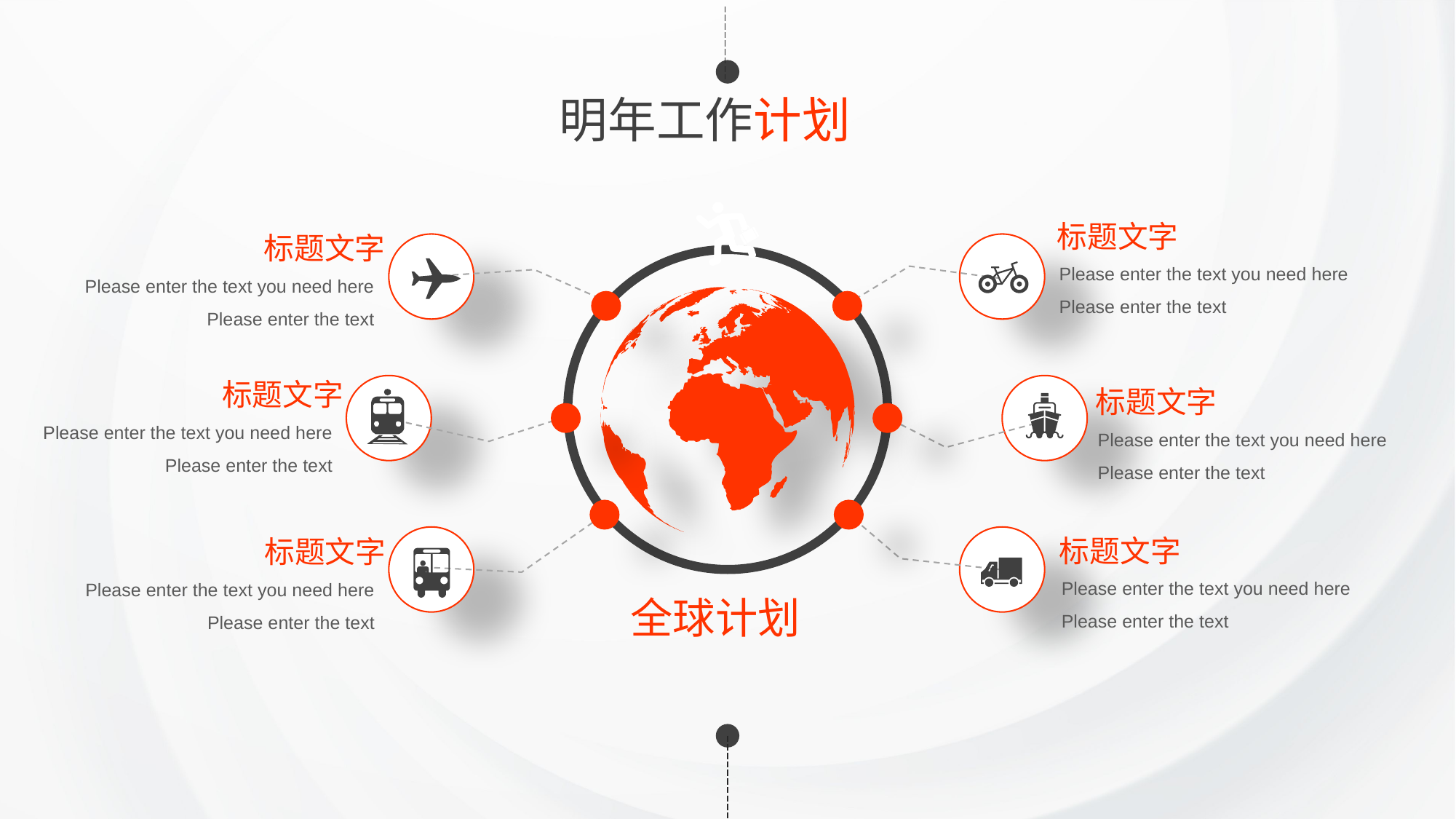

明年工作计划
标题文字

标题文字

Please enter the text you need here Please enter the text

Please enter the text you need here Please enter the text

标题文字
标题文字

Please enter the text you need here Please enter the text
Please enter the text you need here Please enter the text
标题文字
标题文字

Please enter the text you need here Please enter the text
Please enter the text you need here Please enter the text
全球计划